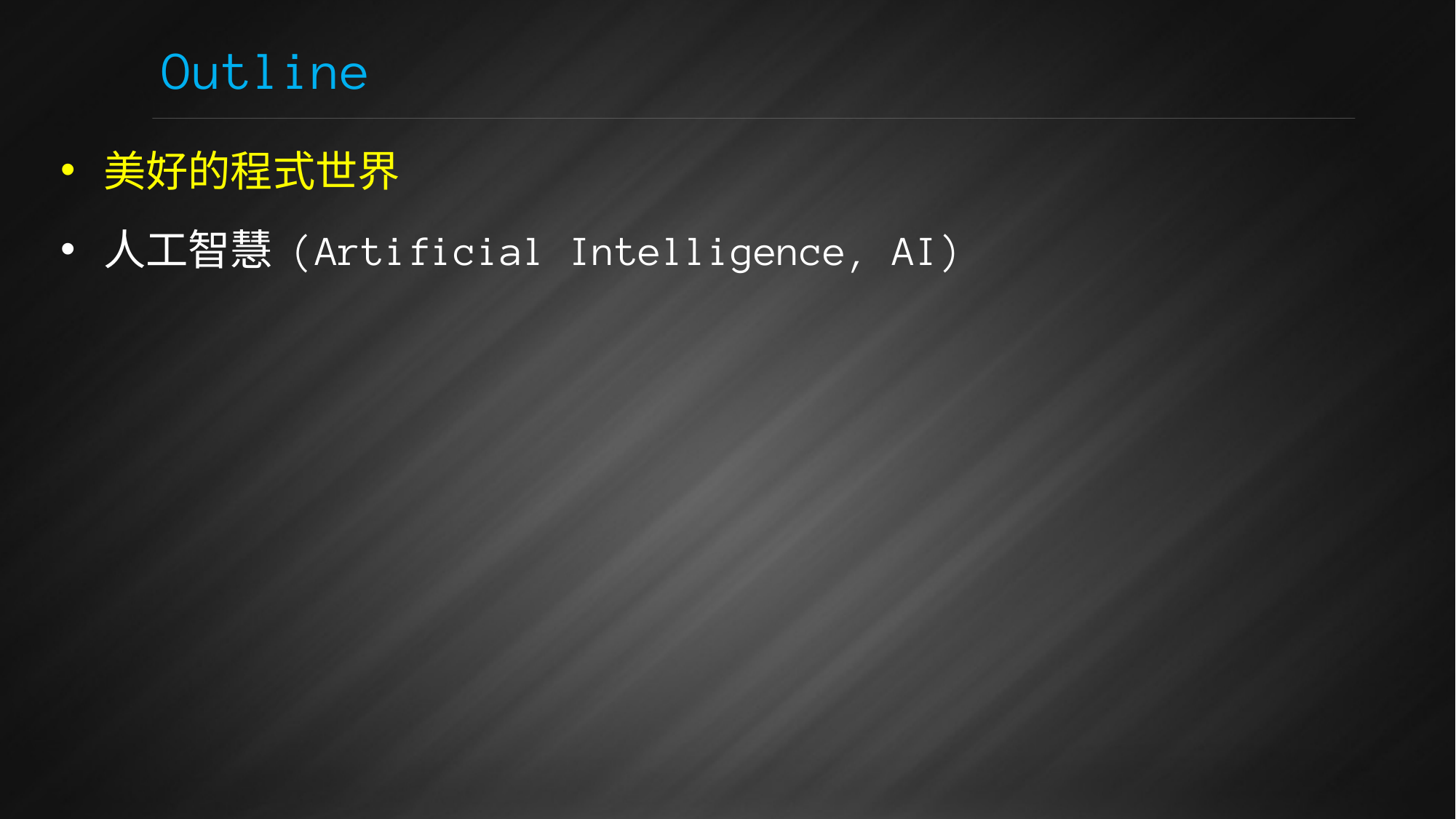

# Outline
美好的程式世界
人工智慧 (Artificial Intelligence, AI)